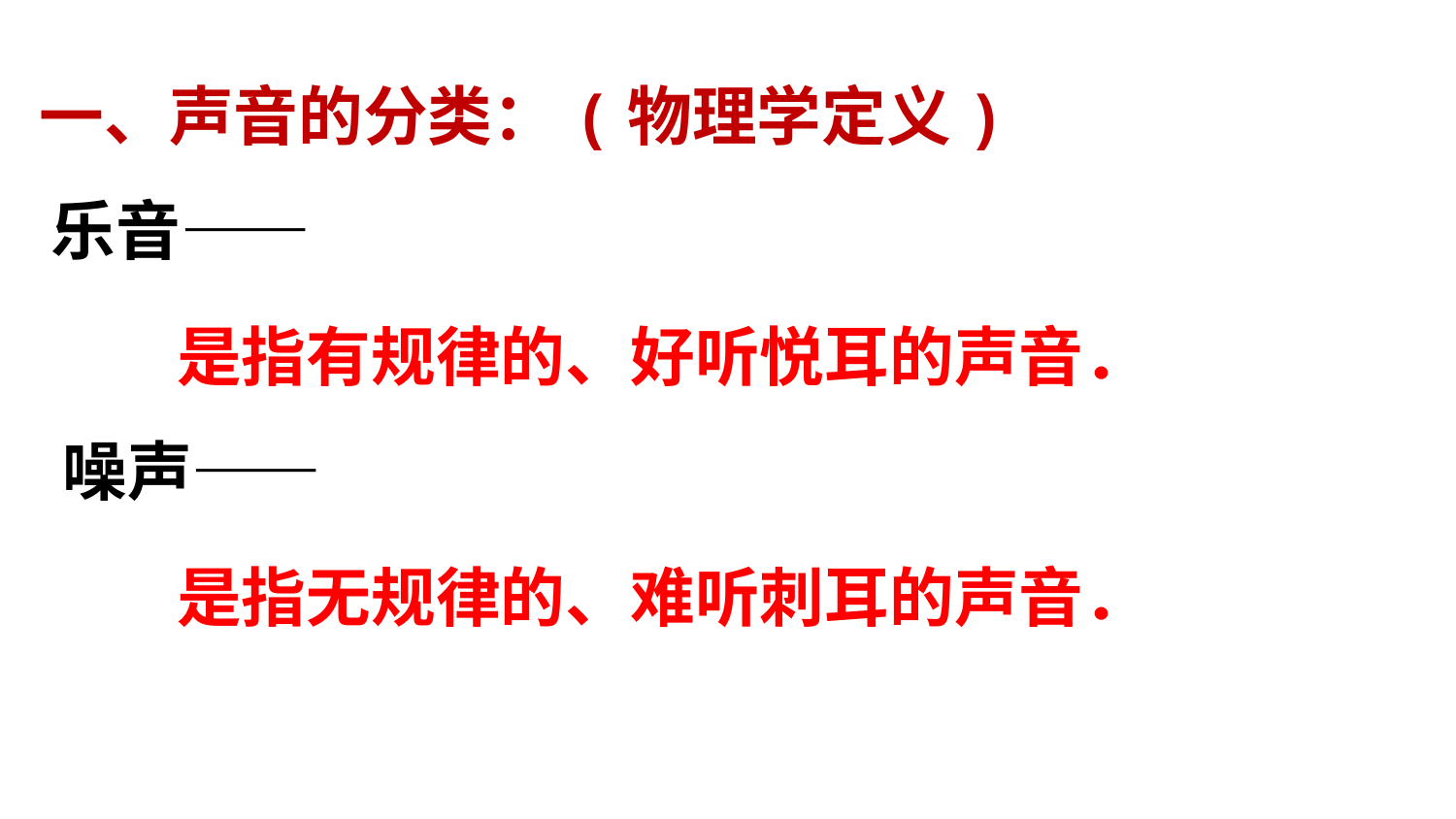

一、声音的分类：(物理学定义)
乐音——
是指有规律的、好听悦耳的声音．
噪声——
是指无规律的、难听刺耳的声音．